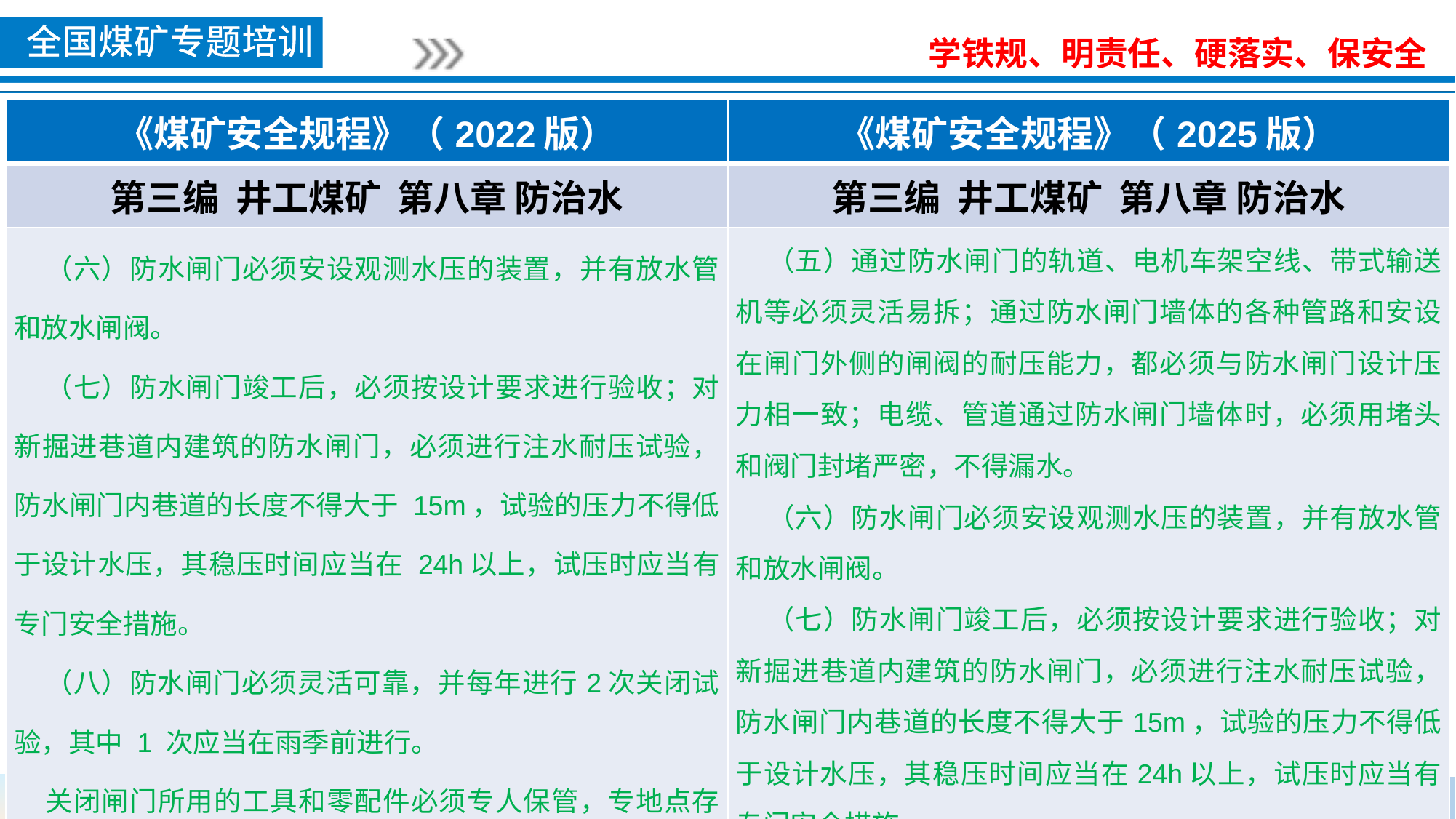

| 《煤矿安全规程》（2022版） | 《煤矿安全规程》（2025版） |
| --- | --- |
| 第三编 井工煤矿 第八章 防治水 | 第三编 井工煤矿 第八章 防治水 |
| （六）防水闸门必须安设观测水压的装置，并有放水管和放水闸阀。 （七）防水闸门竣工后，必须按设计要求进行验收；对新掘进巷道内建筑的防水闸门，必须进行注水耐压试验，防水闸门内巷道的长度不得大于 15m，试验的压力不得低于设计水压，其稳压时间应当在 24h以上，试压时应当有专门安全措施。 （八）防水闸门必须灵活可靠，并每年进行2次关闭试验，其中 1 次应当在雨季前进行。 关闭闸门所用的工具和零配件必须专人保管，专地点存放，不得挪用丢失。 | （五）通过防水闸门的轨道、电机车架空线、带式输送机等必须灵活易拆；通过防水闸门墙体的各种管路和安设在闸门外侧的闸阀的耐压能力，都必须与防水闸门设计压力相一致；电缆、管道通过防水闸门墙体时，必须用堵头和阀门封堵严密，不得漏水。 （六）防水闸门必须安设观测水压的装置，并有放水管和放水闸阀。 （七）防水闸门竣工后，必须按设计要求进行验收；对新掘进巷道内建筑的防水闸门，必须进行注水耐压试验，防水闸门内巷道的长度不得大于15m，试验的压力不得低于设计水压，其稳压时间应当在24h以上，试压时应当有专门安全措施。 （八）防水闸门必须灵活可靠，并每年进行2次关闭试验，其中1次应当在雨季前进行。关闭闸门所用的工具和零配件必须专人保管，专地点存放，不得挪用丢失。 |